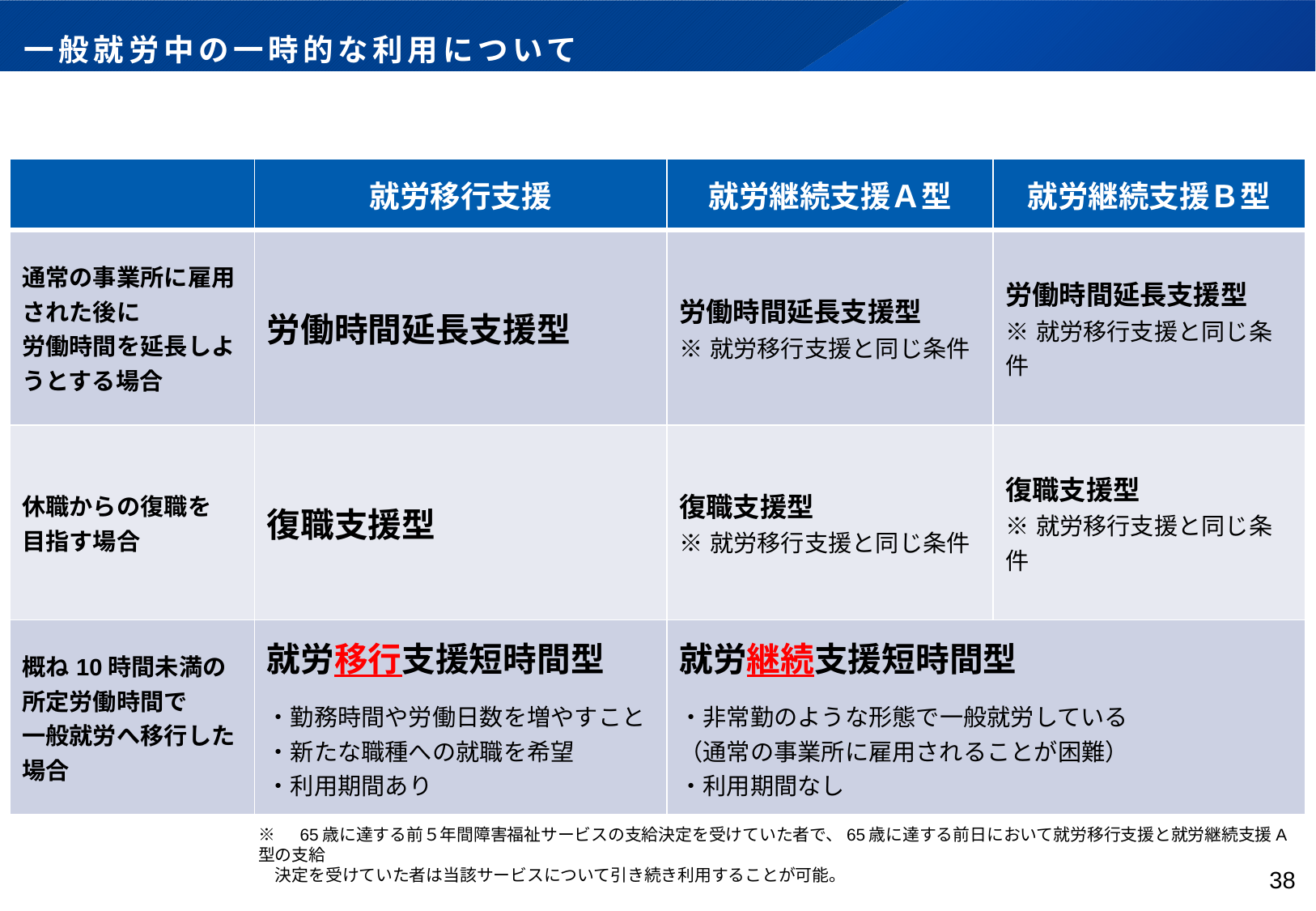

# 一般就労中の一時的な利用について
|  | 就労移行支援 | 就労継続支援Ａ型 | 就労継続支援Ｂ型 |
| --- | --- | --- | --- |
| 通常の事業所に雇用された後に 労働時間を延長しようとする場合 | 労働時間延長支援型 | 労働時間延長支援型 ※就労移行支援と同じ条件 | 労働時間延長支援型 ※就労移行支援と同じ条件 |
| 休職からの復職を 目指す場合 | 復職支援型 | 復職支援型 ※就労移行支援と同じ条件 | 復職支援型 ※就労移行支援と同じ条件 |
| 概ね10時間未満の所定労働時間で 一般就労へ移行した場合 | 就労移行支援短時間型 ・勤務時間や労働日数を増やすこと ・新たな職種への就職を希望 ・利用期間あり | 就労継続支援短時間型 ・非常勤のような形態で一般就労している （通常の事業所に雇用されることが困難） ・利用期間なし |  |
※　65歳に達する前５年間障害福祉サービスの支給決定を受けていた者で、65歳に達する前日において就労移行支援と就労継続支援A型の支給
　決定を受けていた者は当該サービスについて引き続き利用することが可能。
38